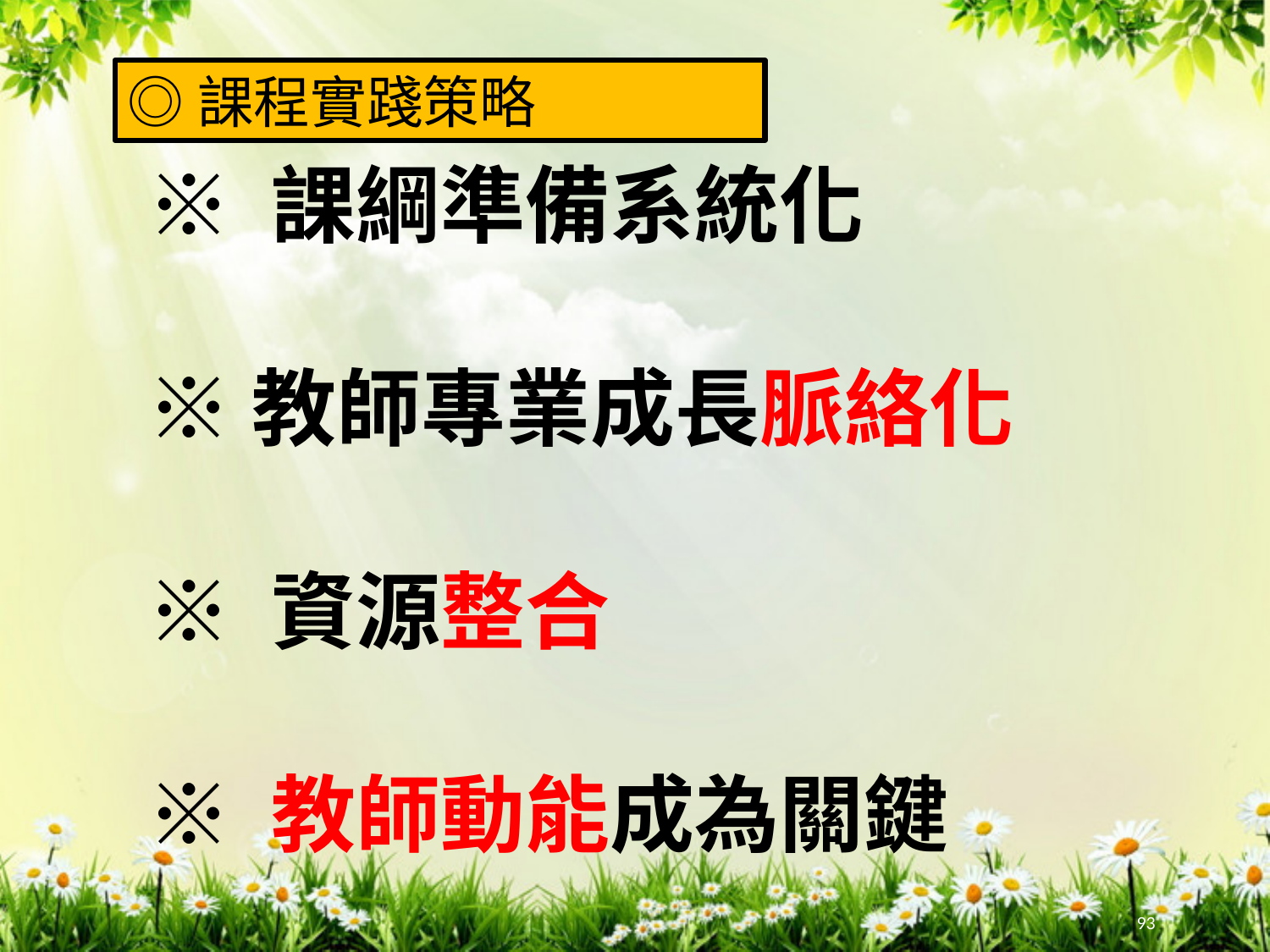

◎課程實踐策略
※ 課綱準備系統化

※教師專業成長脈絡化

※ 資源整合

※ 教師動能成為關鍵
93